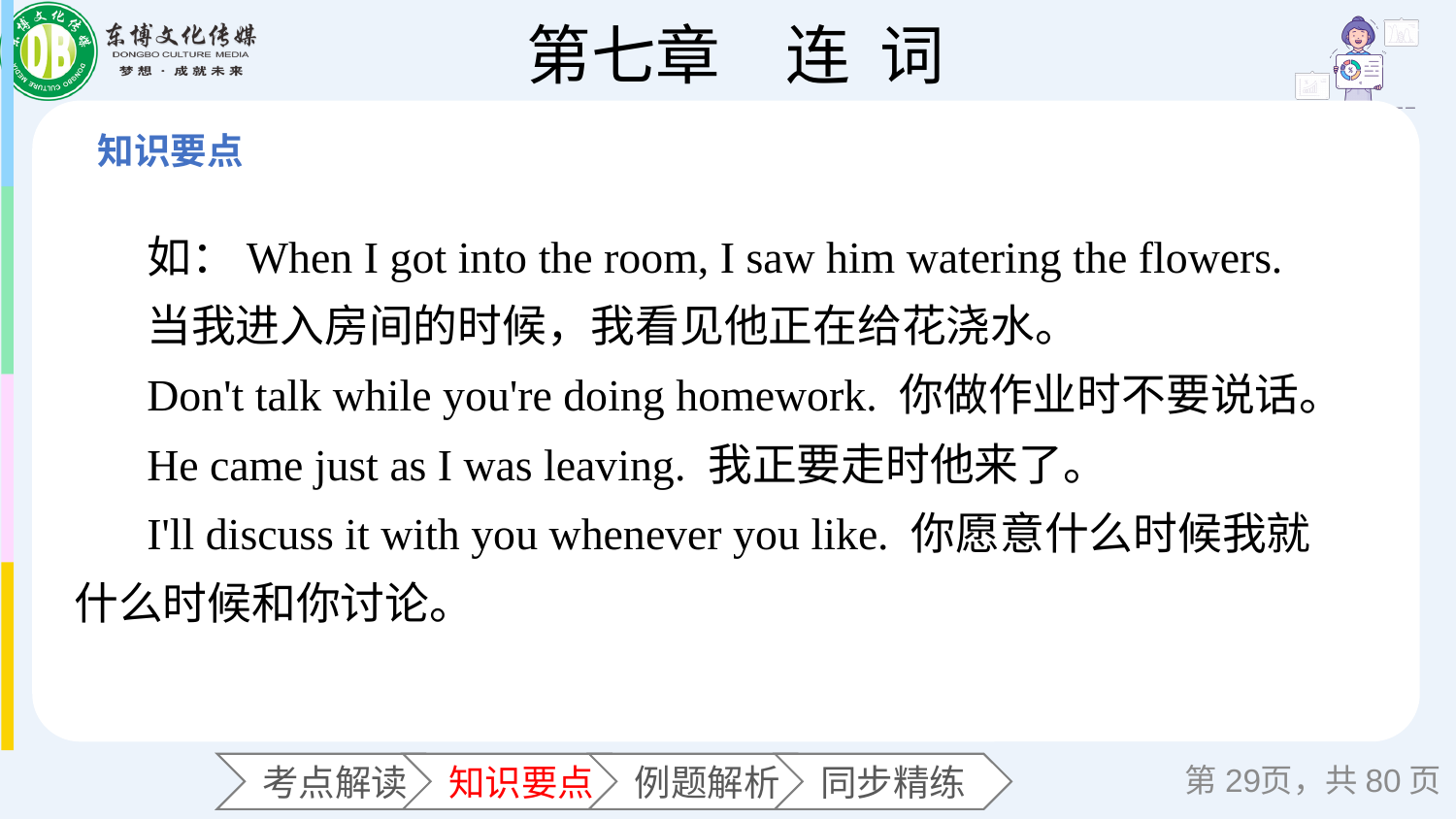

如：When I got into the room, I saw him watering the flowers.
当我进入房间的时候，我看见他正在给花浇水。
Don't talk while you're doing homework. 你做作业时不要说话。
He came just as I was leaving. 我正要走时他来了。
I'll discuss it with you whenever you like. 你愿意什么时候我就什么时候和你讨论。
第29页，共80页